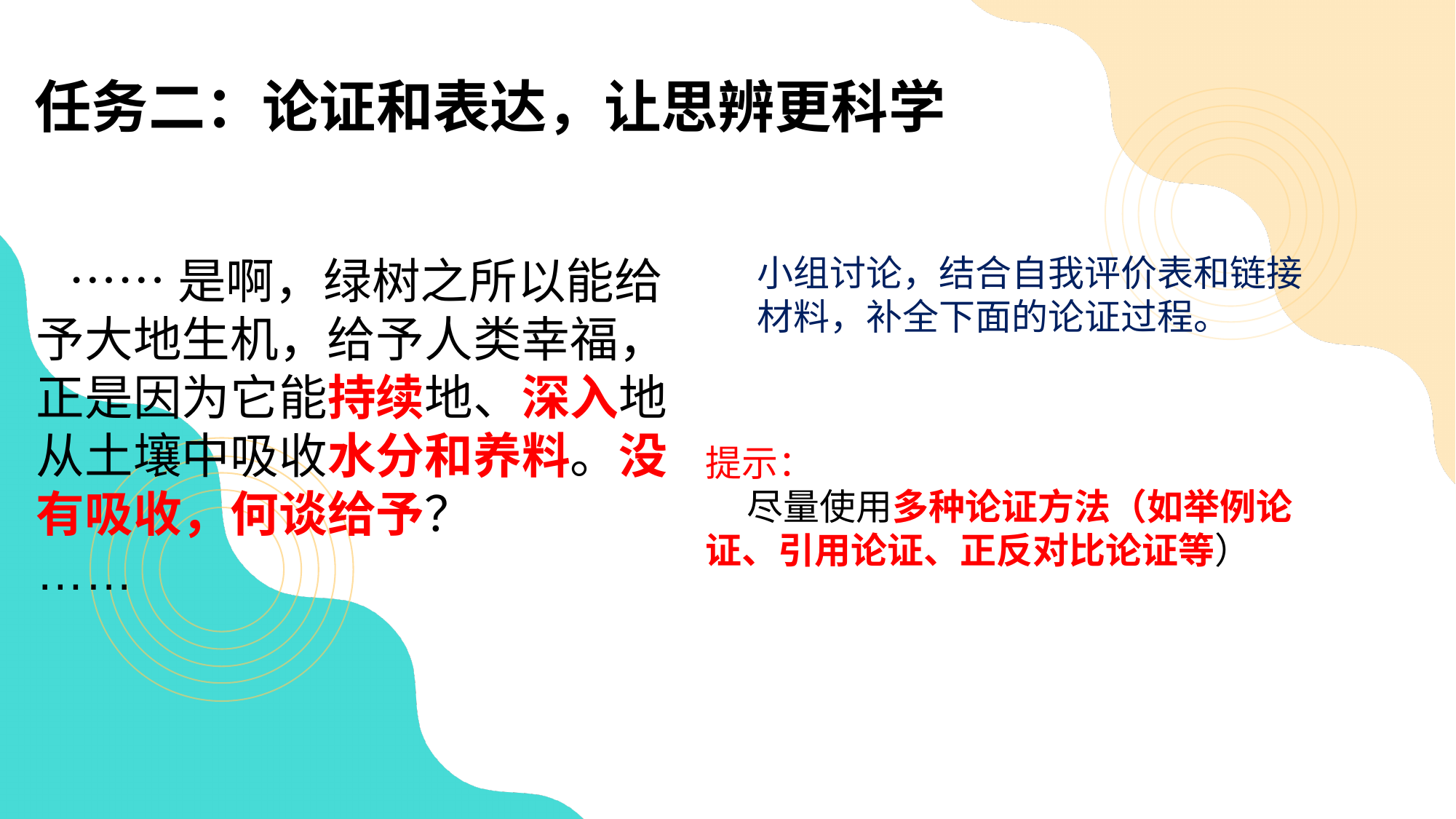

任务二：论证和表达，让思辨更科学
   ……是啊，绿树之所以能给予大地生机，给予人类幸福，正是因为它能持续地、深入地从土壤中吸收水分和养料。没有吸收，何谈给予？
……
小组讨论，结合自我评价表和链接材料，补全下面的论证过程。
提示：
    尽量使用多种论证方法（如举例论证、引用论证、正反对比论证等）